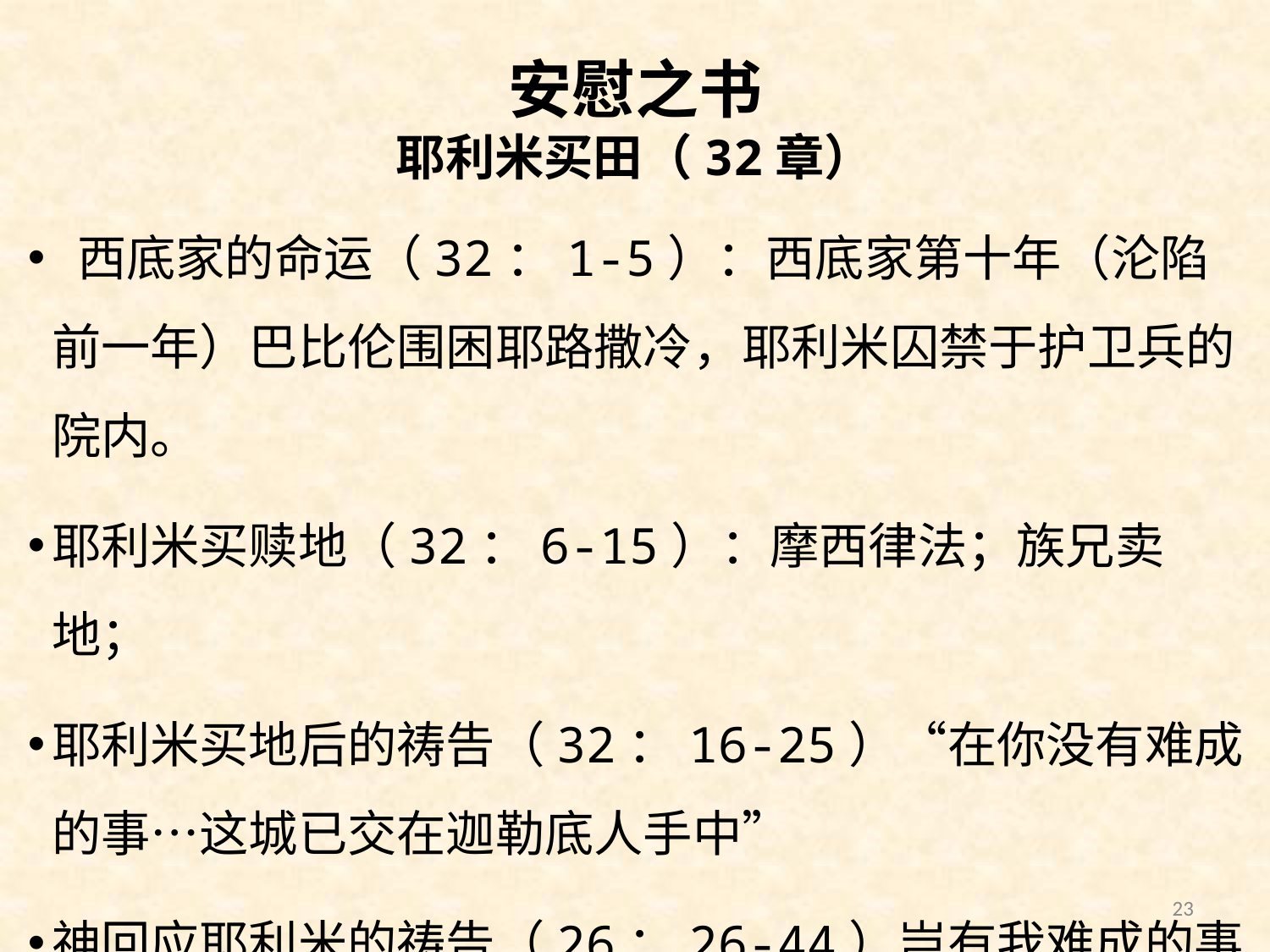

# 安慰之书 耶利米买田（32章）
 西底家的命运（32：1-5）：西底家第十年（沦陷前一年）巴比伦围困耶路撒冷，耶利米囚禁于护卫兵的院内。
耶利米买赎地（32：6-15）：摩西律法；族兄卖地；
耶利米买地后的祷告（32：16-25）“在你没有难成的事…这城已交在迦勒底人手中”
神回应耶利米的祷告（26：26-44）岂有我难成的事吗？…必使被掳的归回”
23